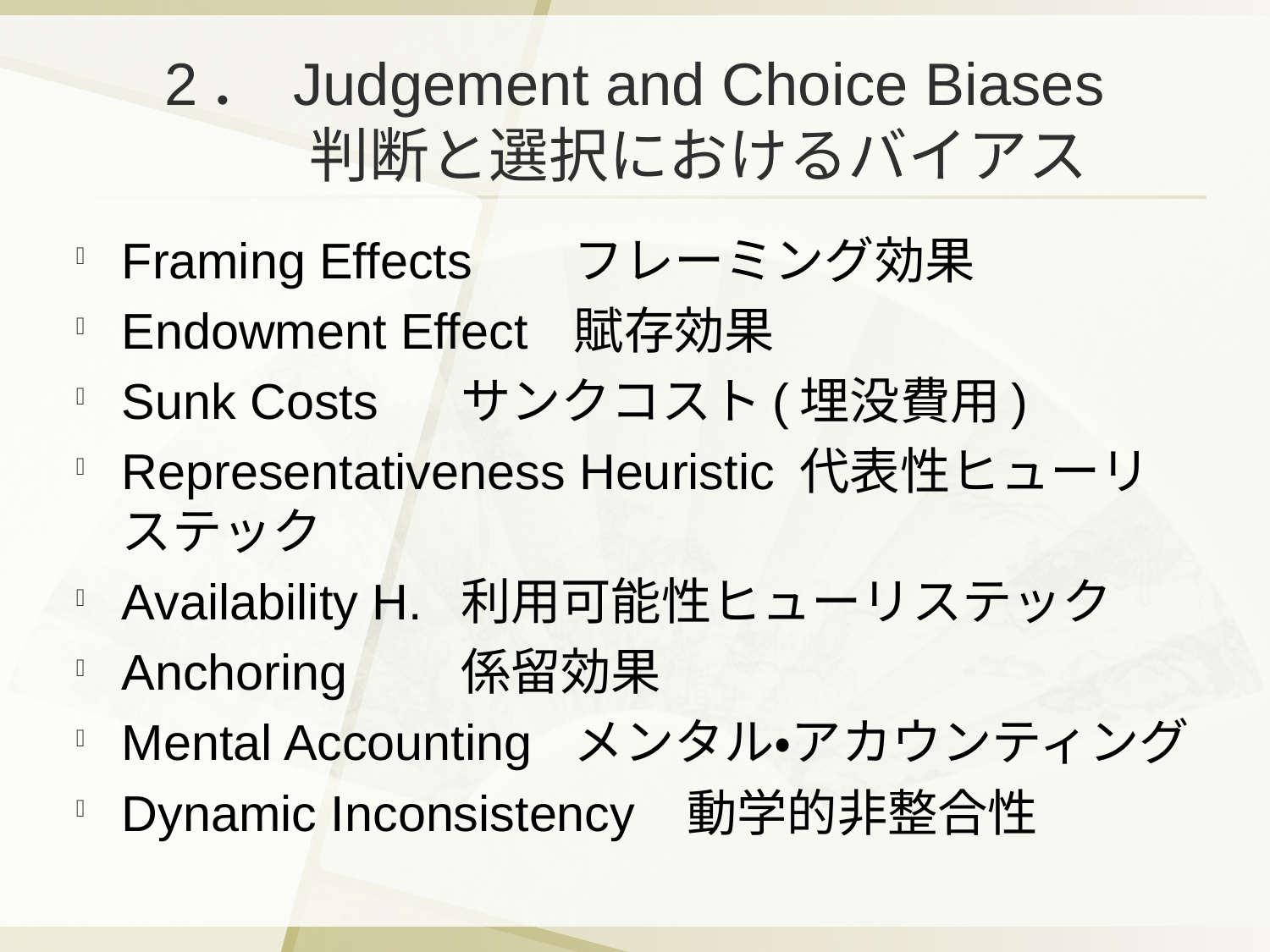

# 2． Judgement and Choice Biases 判断と選択におけるバイアス
Framing Effects		フレーミング効果
Endowment Effect		賦存効果
Sunk Costs		サンクコスト(埋没費用)
Representativeness Heuristic							代表性ヒューリステック
Availability H.	利用可能性ヒューリステック
Anchoring				係留効果
Mental Accounting								メンタル・アカウンティング
Dynamic Inconsistency	動学的非整合性